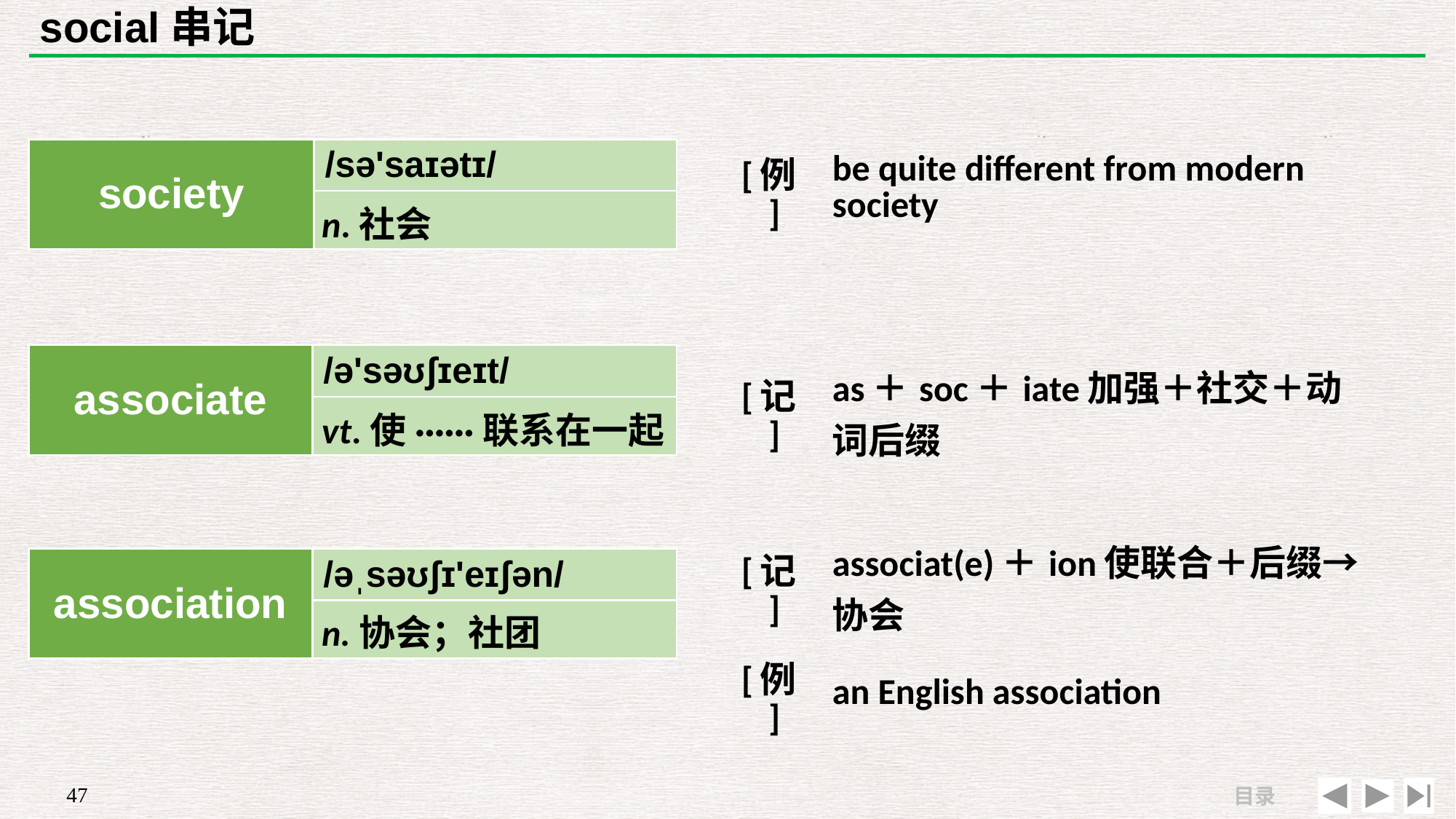

# social串记

|  |  |
| --- | --- |
| [例] | be quite different from modern society |
| society | /sə'saɪətɪ/ |
| --- | --- |
|  |  |
n.社会
| associate | /ə'səʊʃɪeɪt/ |
| --- | --- |
|  |  |
| [记] | as＋soc＋iate加强＋社交＋动词后缀 |
| --- | --- |
|  |  |
vt.使······联系在一起
| [记] | associat(e)＋ion使联合＋后缀→协会 |
| --- | --- |
| [例] | an English association |
| association | /əˌsəʊʃɪ'eɪʃən/ |
| --- | --- |
|  |  |
n.协会；社团